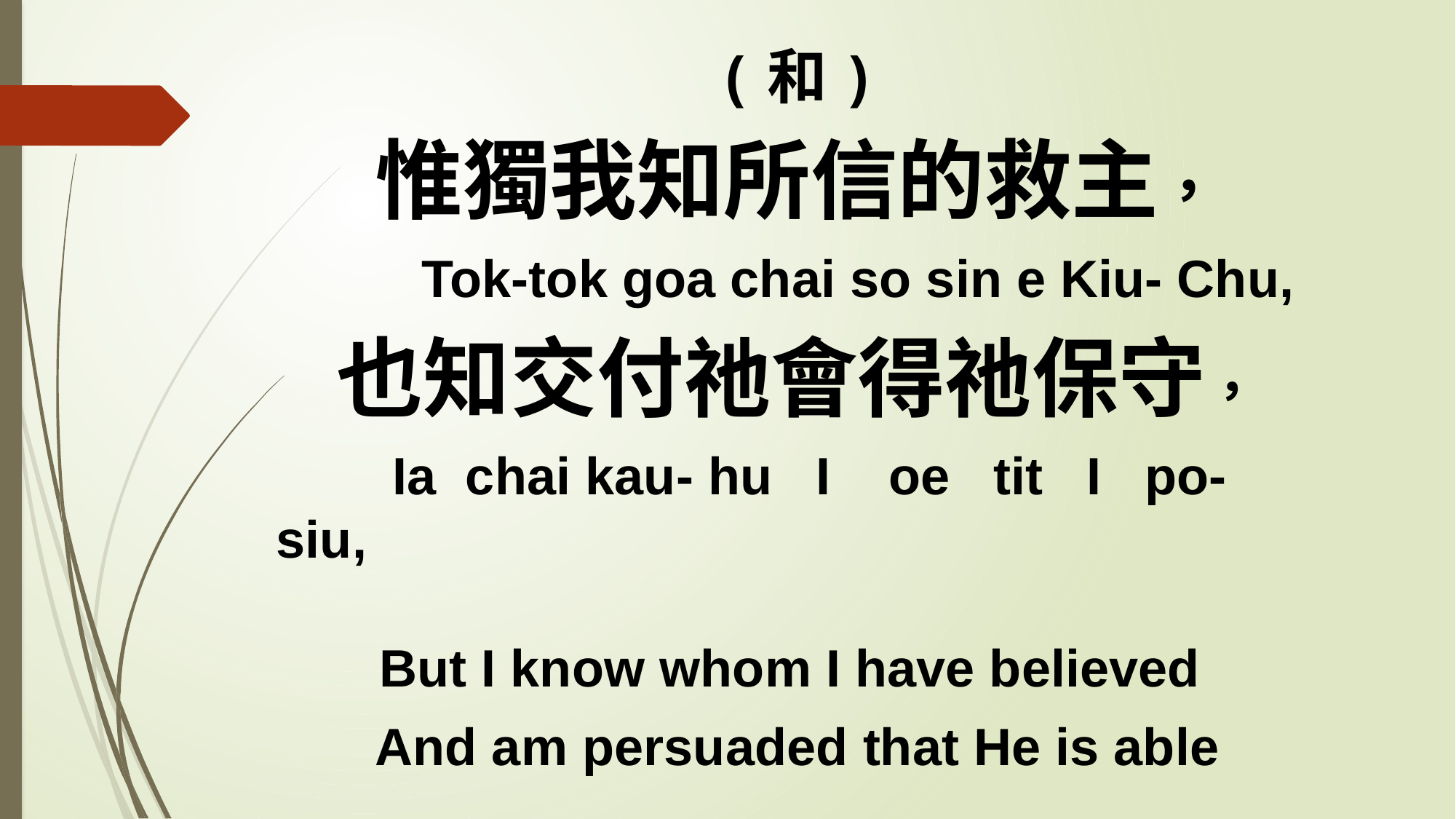

(和)
惟獨我知所信的救主，
          Tok-tok goa chai so sin e Kiu- Chu,
也知交付祂會得祂保守，
        Ia  chai kau- hu   I    oe   tit   I   po- siu,

But I know whom I have believed
And am persuaded that He is able